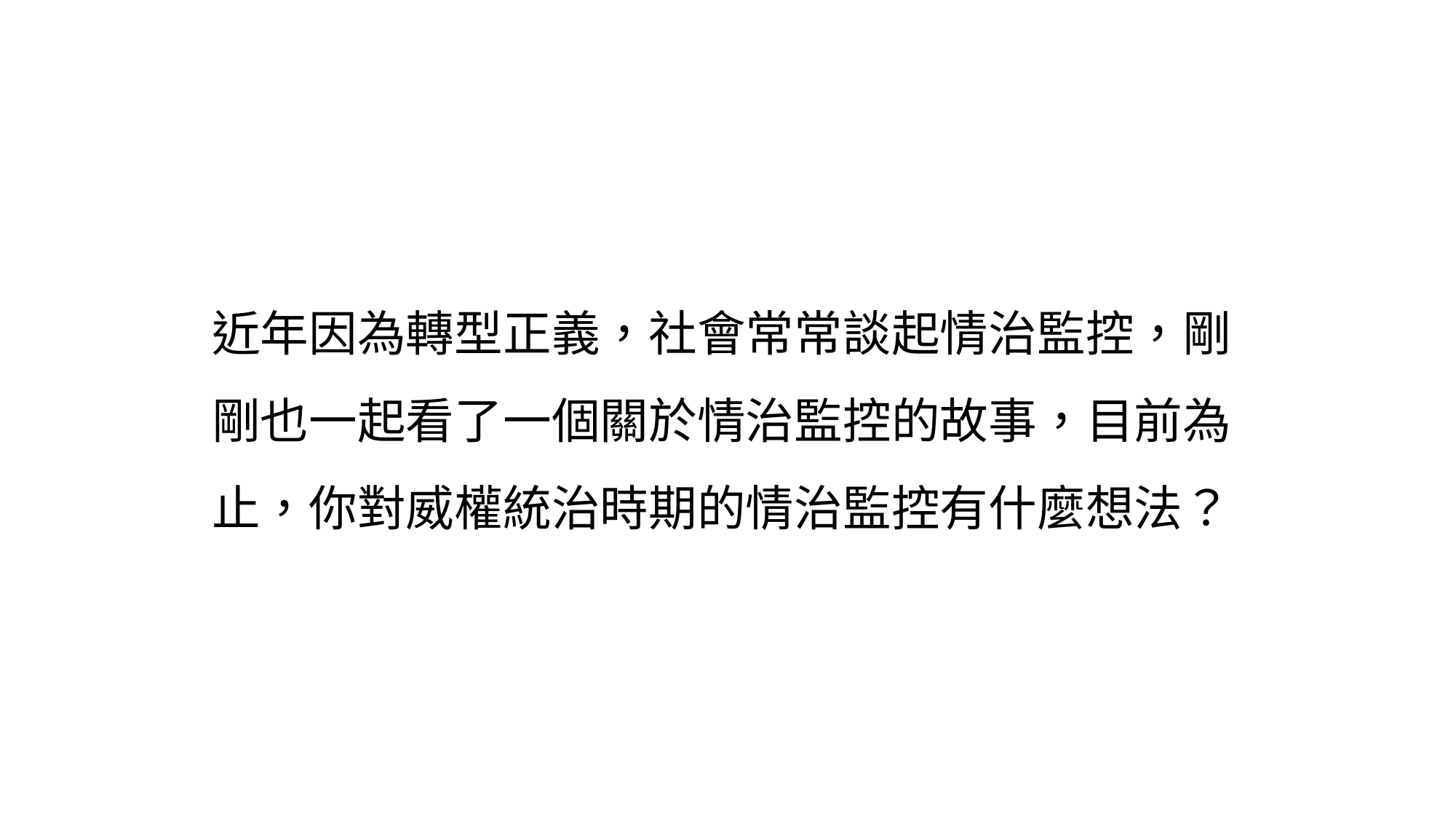

#
近年因為轉型正義，社會常常談起情治監控，剛剛也一起看了一個關於情治監控的故事，目前為止，你對威權統治時期的情治監控有什麼想法？